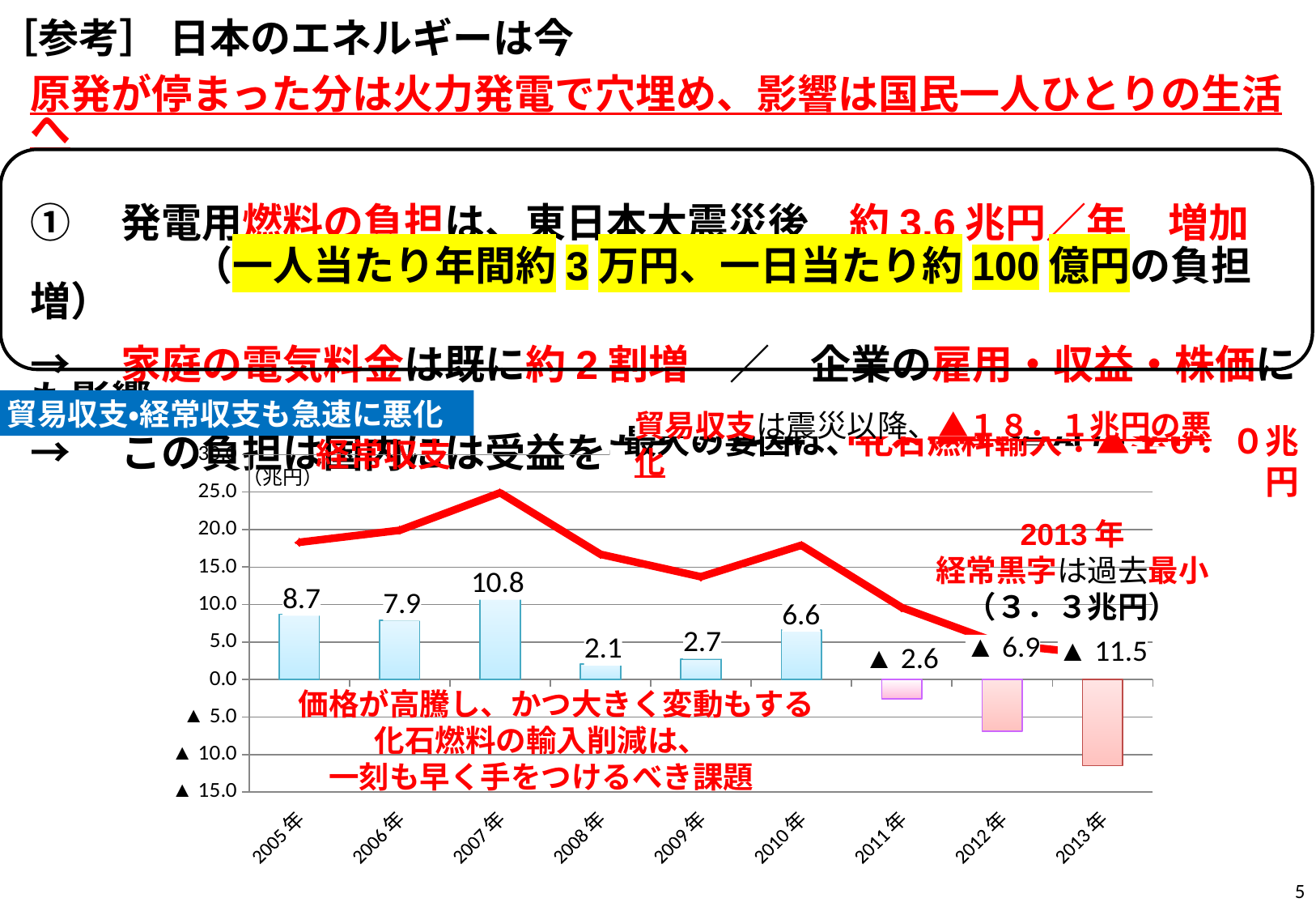

［参考］ 日本のエネルギーは今
原発が停まった分は火力発電で穴埋め、影響は国民一人ひとりの生活へ
①　発電用燃料の負担は、東日本大震災後　約3.6兆円／年　増加
　　　　（一人当たり年間約3万円、一日当たり約100億円の負担増）
→　家庭の電気料金は既に約2割増　／　企業の雇用・収益・株価にも影響
→　この負担は国内には受益をもたらさず、国の富が海外に流出

### Chart

| Category | 貿易収支 | 経常収支 |
|---|---|---|
| 2005年 | 8.7 | 18.3 |
| 2006年 | 7.9 | 19.9 |
| 2007年 | 10.8 | 24.9 |
| 2008年 | 2.1 | 16.7 |
| 2009年 | 2.7 | 13.7 |
| 2010年 | 6.6 | 17.9 |
| 2011年 | -2.6 | 9.6 |
| 2012年 | -6.9 | 4.7 |
| 2013年 | -11.5 | 3.3 |
貿易収支・経常収支も急速に悪化
貿易収支は震災以降、▲１８．１兆円の悪化
最大の要因は、化石燃料輸入：▲１０．０兆円
2013年
経常黒字は過去最小
（３．３兆円）
　価格が高騰し、かつ大きく変動もする
化石燃料の輸入削減は、
一刻も早く手をつけるべき課題
5